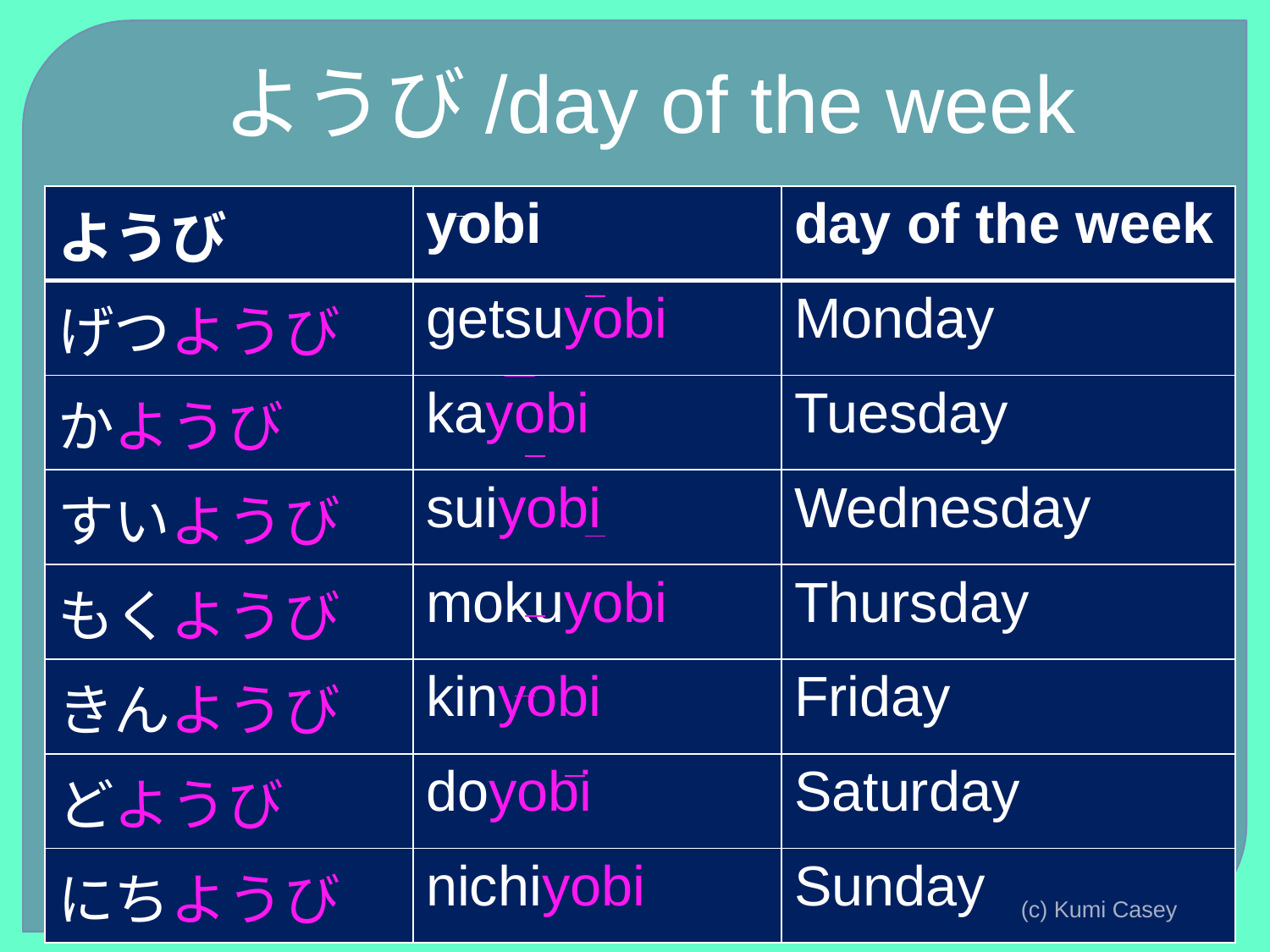

# ようび/day of the week
| ようび | yobi | day of the week |
| --- | --- | --- |
| げつようび | getsuyobi | Monday |
| かようび | kayobi | Tuesday |
| すいようび | suiyobi | Wednesday |
| もくようび | mokuyobi | Thursday |
| きんようび | kinyobi | Friday |
| どようび | doyobi | Saturday |
| にちようび | nichiyobi | Sunday |
(c) Kumi Casey